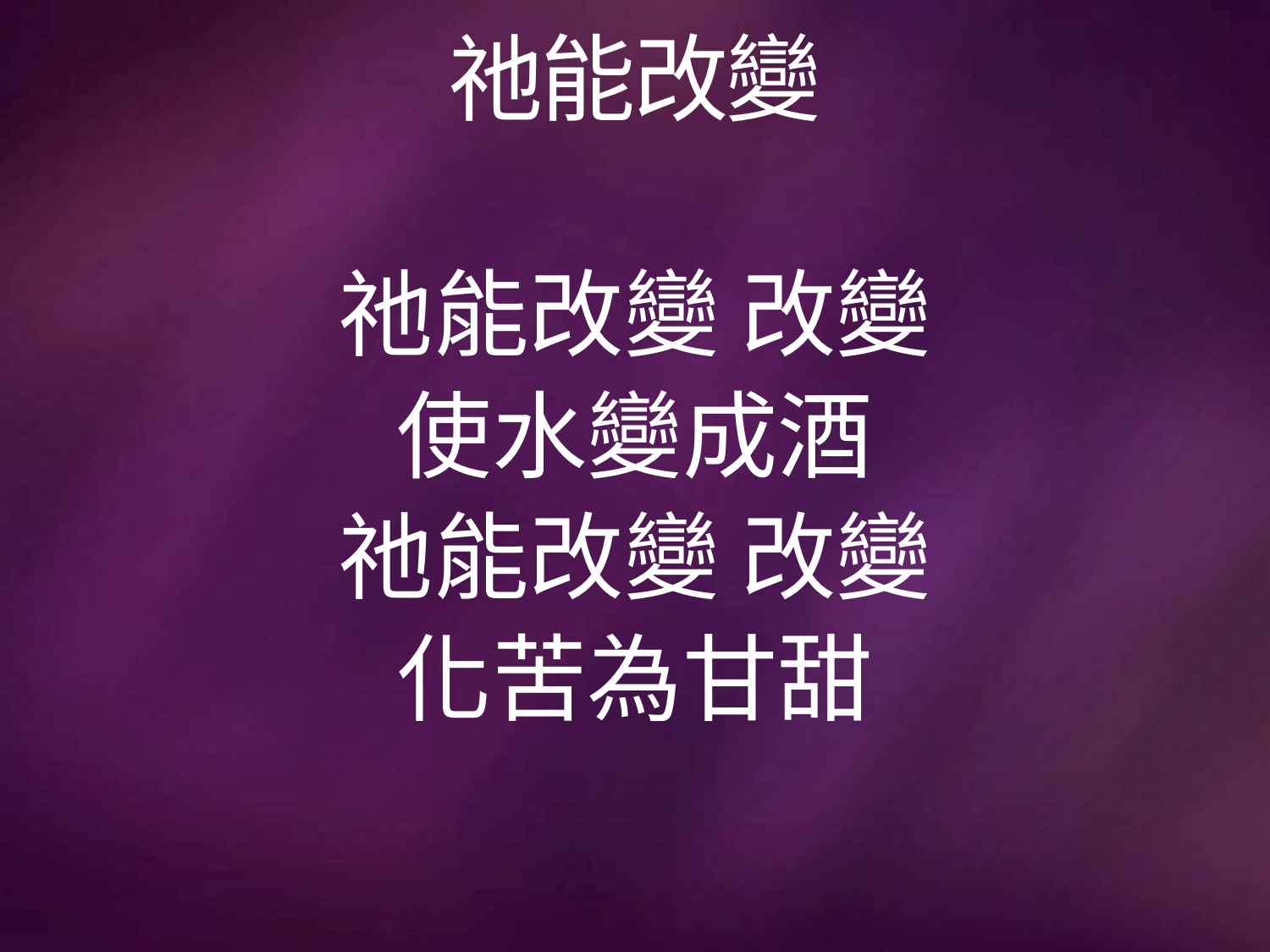

# 祂能改變
祂能改變 改變
使水變成酒
祂能改變 改變
化苦為甘甜